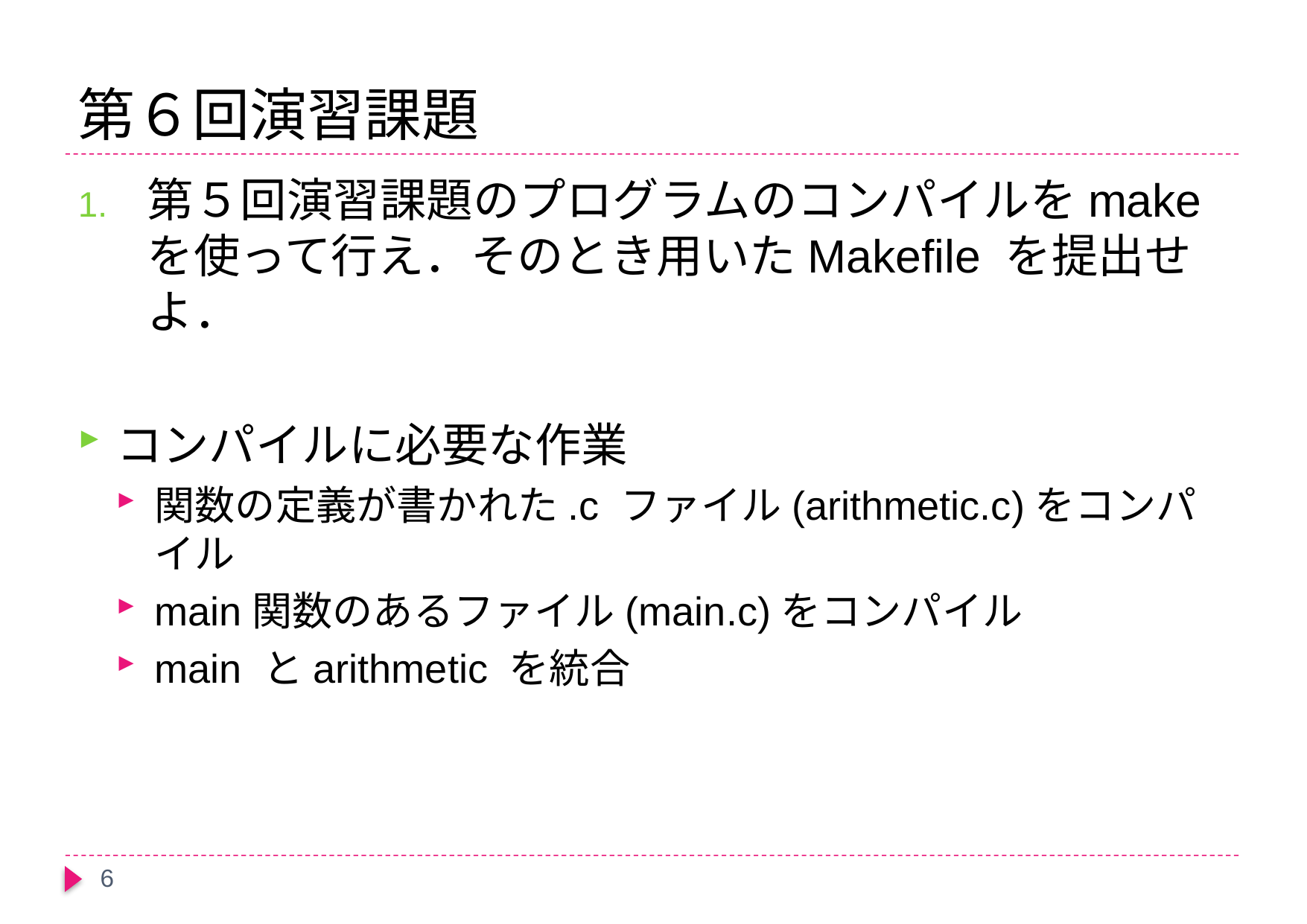

# 第６回演習課題
第５回演習課題のプログラムのコンパイルをmake を使って行え．そのとき用いたMakefile を提出せよ．

コンパイルに必要な作業
関数の定義が書かれた.c ファイル(arithmetic.c)をコンパイル
main関数のあるファイル(main.c)をコンパイル
main とarithmetic を統合
6